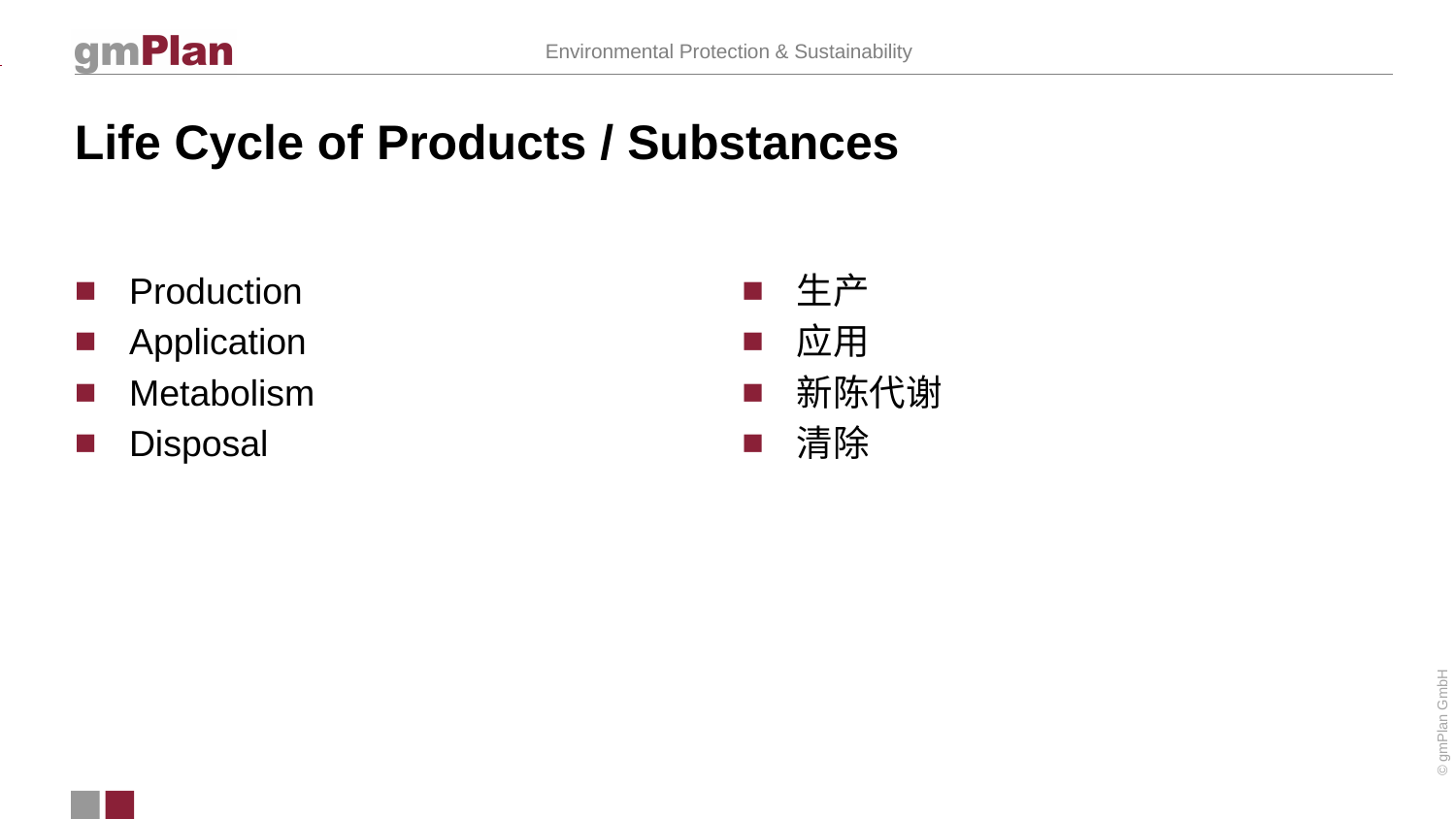

# Life Cycle of Products / Substances

生产
应用
新陈代谢
清除

Production
Application
Metabolism
Disposal